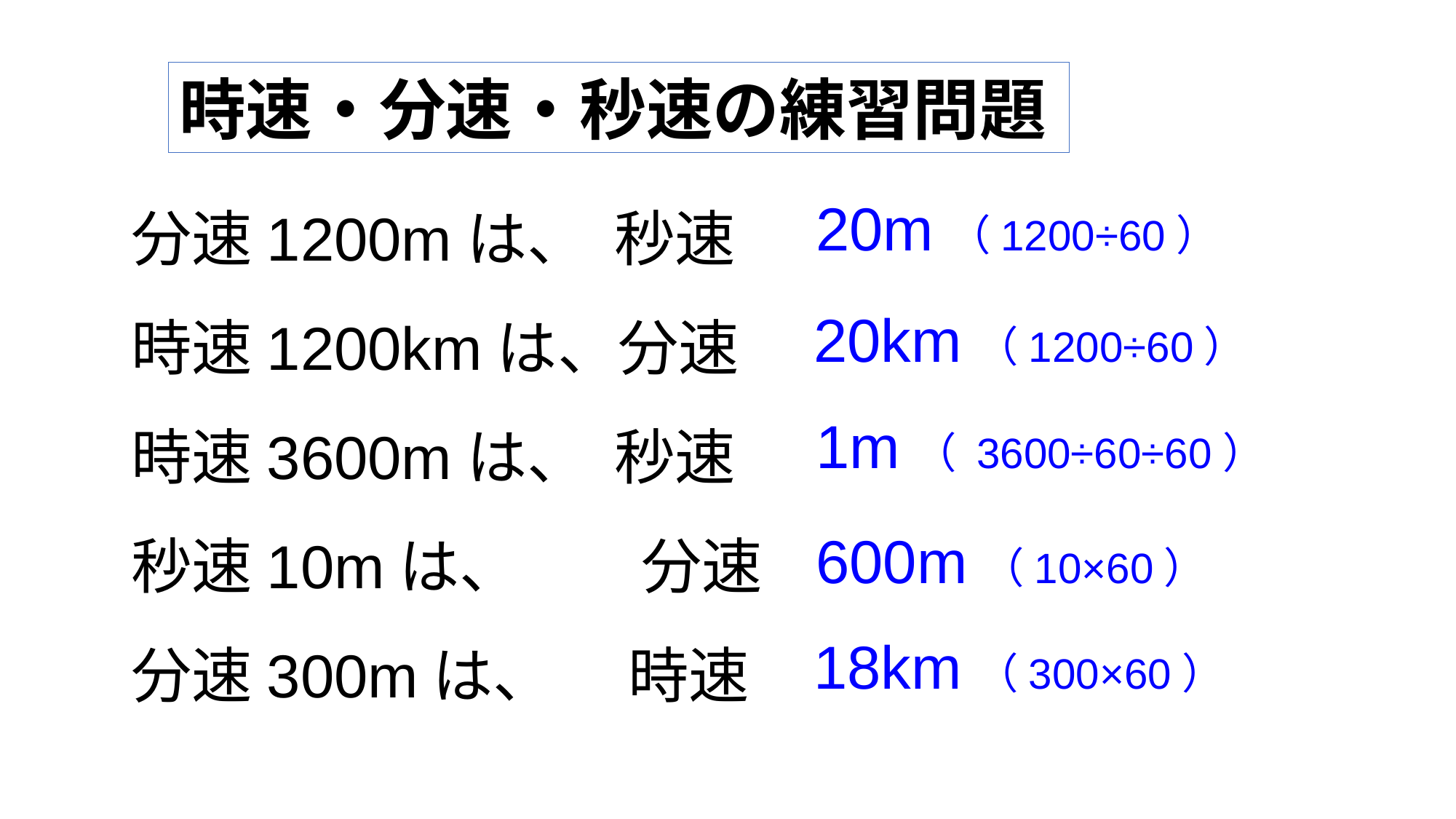

時速・分速・秒速の練習問題
分速1200mは、  秒速
時速1200kmは、分速
時速3600mは、  秒速
秒速10mは、　　分速
分速300mは、　 時速
20m（1200÷60）
20km（1200÷60）
1m（ 3600÷60÷60）
600m（10×60）
18km（300×60）